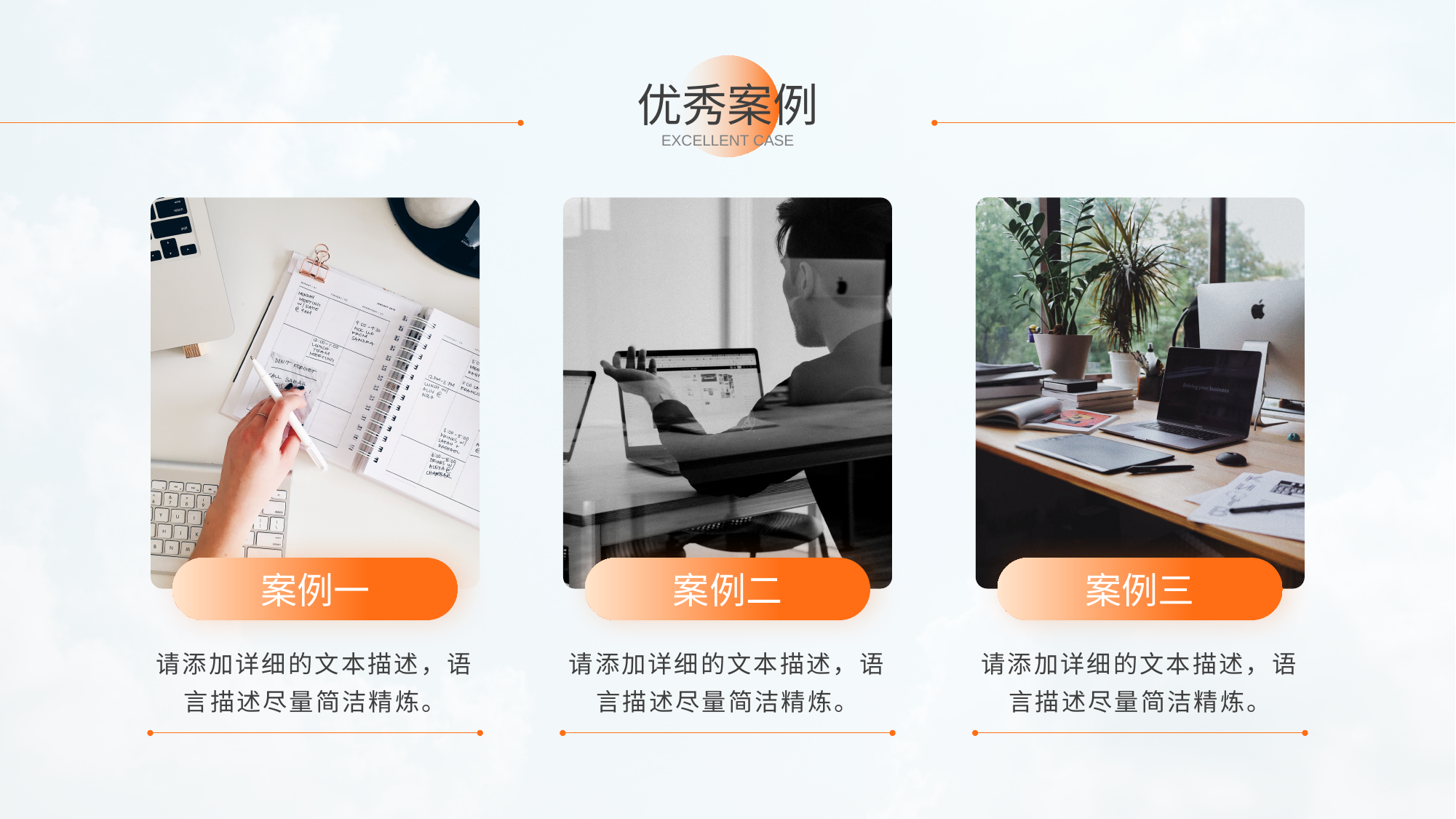

# 优秀案例
EXCELLENT CASE

案例一
案例二
案例三
请添加详细的文本描述，语言描述尽量简洁精炼。
请添加详细的文本描述，语言描述尽量简洁精炼。
请添加详细的文本描述，语言描述尽量简洁精炼。